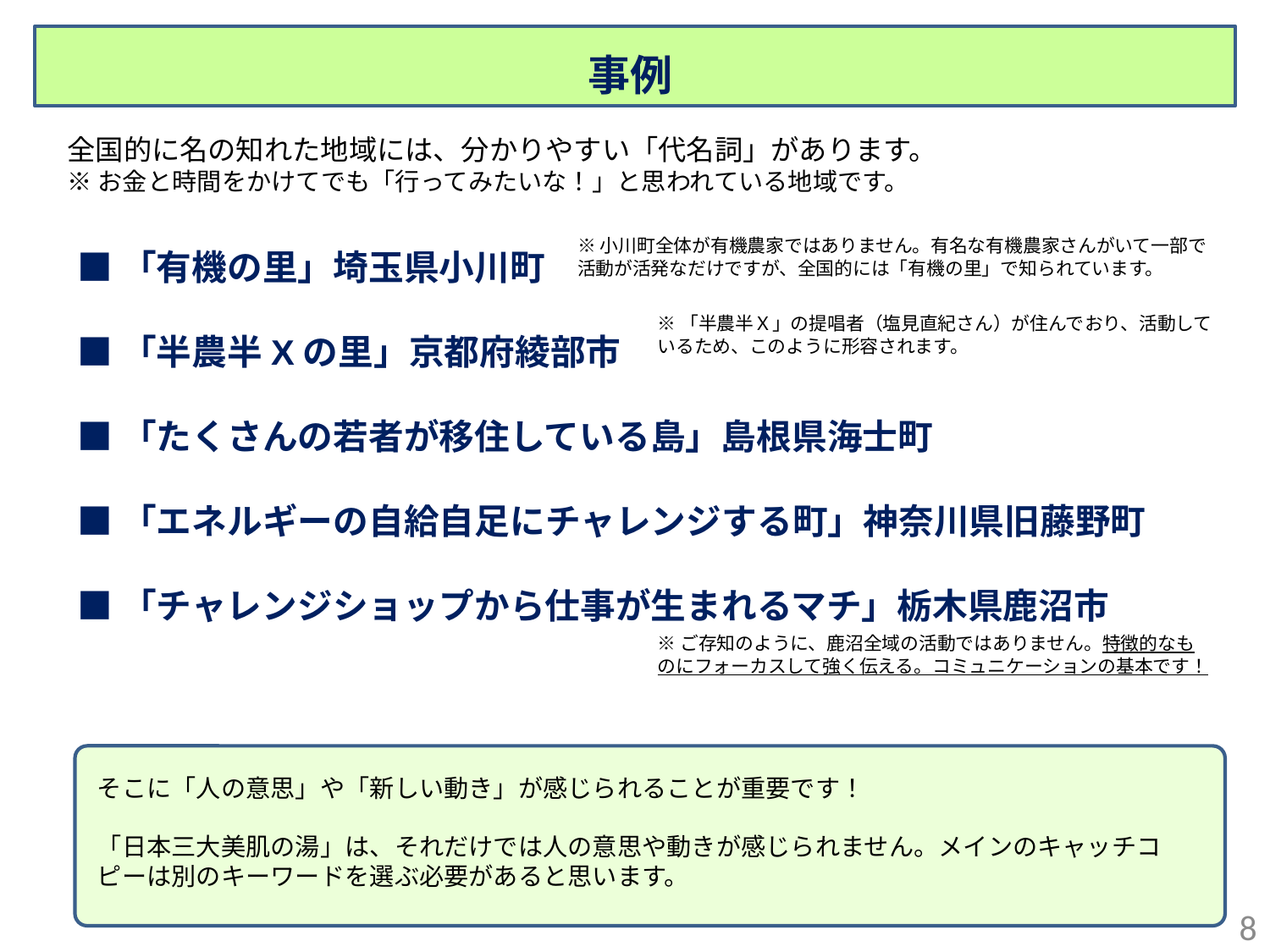

事例
全国的に名の知れた地域には、分かりやすい「代名詞」があります。
※お金と時間をかけてでも「行ってみたいな！」と思われている地域です。
※小川町全体が有機農家ではありません。有名な有機農家さんがいて一部で活動が活発なだけですが、全国的には「有機の里」で知られています。
■「有機の里」埼玉県小川町

■「半農半Xの里」京都府綾部市

■「たくさんの若者が移住している島」島根県海士町

■「エネルギーの自給自足にチャレンジする町」神奈川県旧藤野町

■「チャレンジショップから仕事が生まれるマチ」栃木県鹿沼市
※「半農半Ｘ」の提唱者（塩見直紀さん）が住んでおり、活動しているため、このように形容されます。
※ご存知のように、鹿沼全域の活動ではありません。特徴的なものにフォーカスして強く伝える。コミュニケーションの基本です！

そこに「人の意思」や「新しい動き」が感じられることが重要です！

「日本三大美肌の湯」は、それだけでは人の意思や動きが感じられません。メインのキャッチコピーは別のキーワードを選ぶ必要があると思います。
8